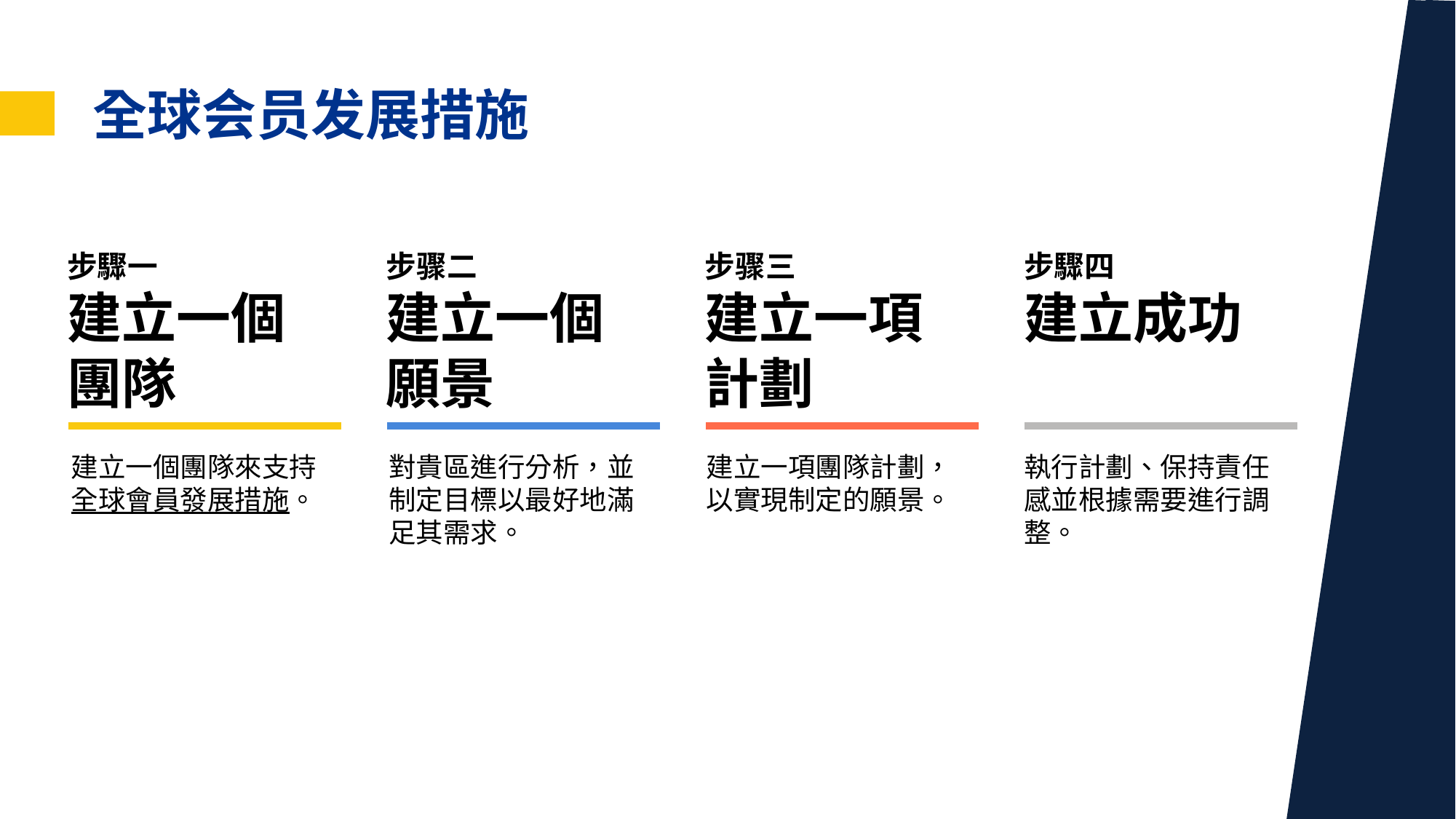

aa

全球会员发展措施

步驟一
建立一個團隊
步骤二
建立一個願景
步骤三
建立一項計劃
步驟四
建立成功
建立一個團隊來支持全球會員發展措施。
對貴區進行分析，並制定目標以最好地滿足其需求。
建立一項團隊計劃，以實現制定的願景。
執行計劃、保持責任感並根據需要進行調整。
16